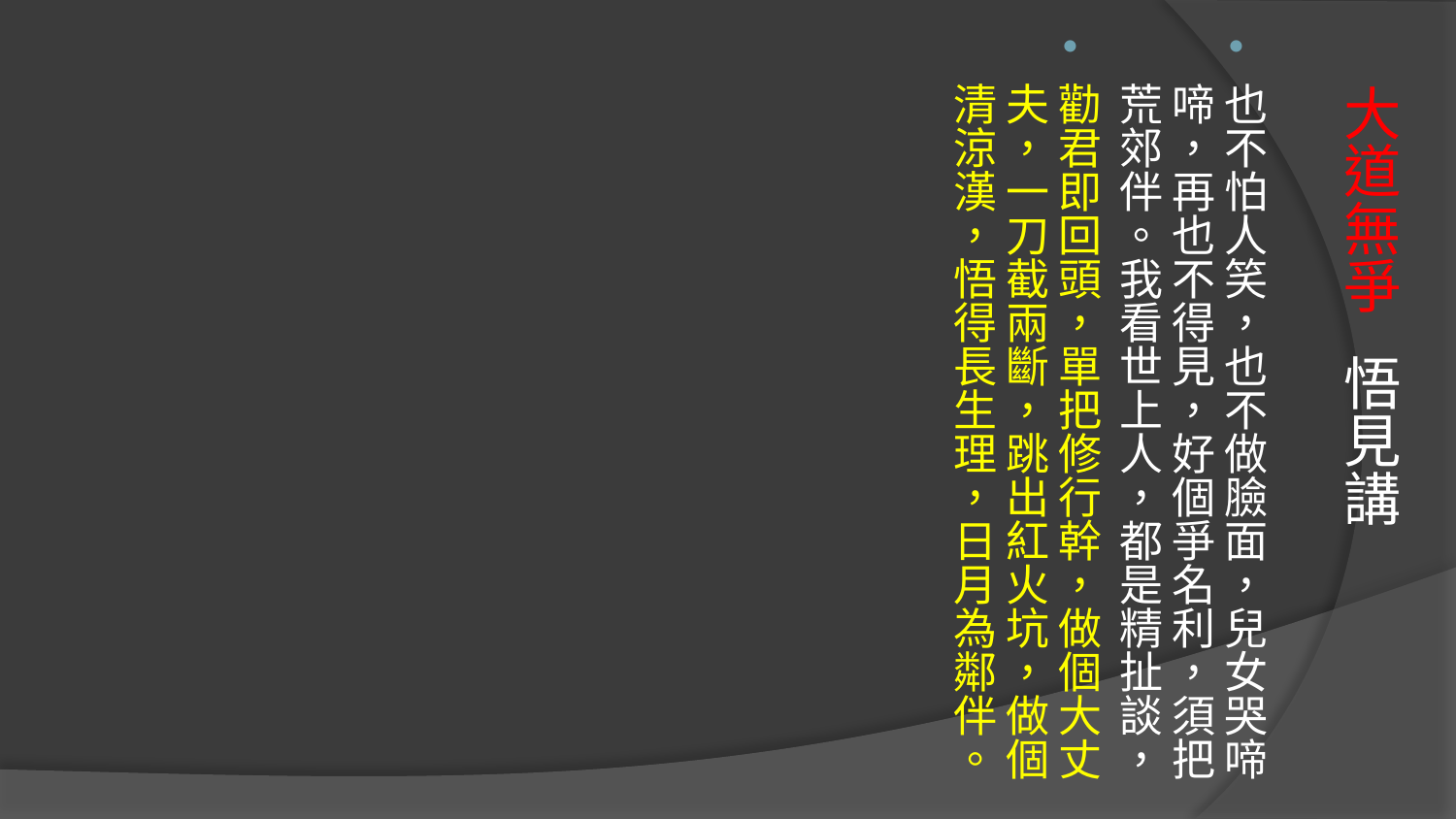

也不怕人笑，也不做臉面，兒女哭啼啼，再也不得見，好個爭名利，須把荒郊伴。我看世上人，都是精扯談，
勸君即回頭，單把修行幹，做個大丈夫，一刀截兩斷，跳出紅火坑，做個清涼漢，悟得長生理，日月為鄰伴。

# 大道無爭   悟見講